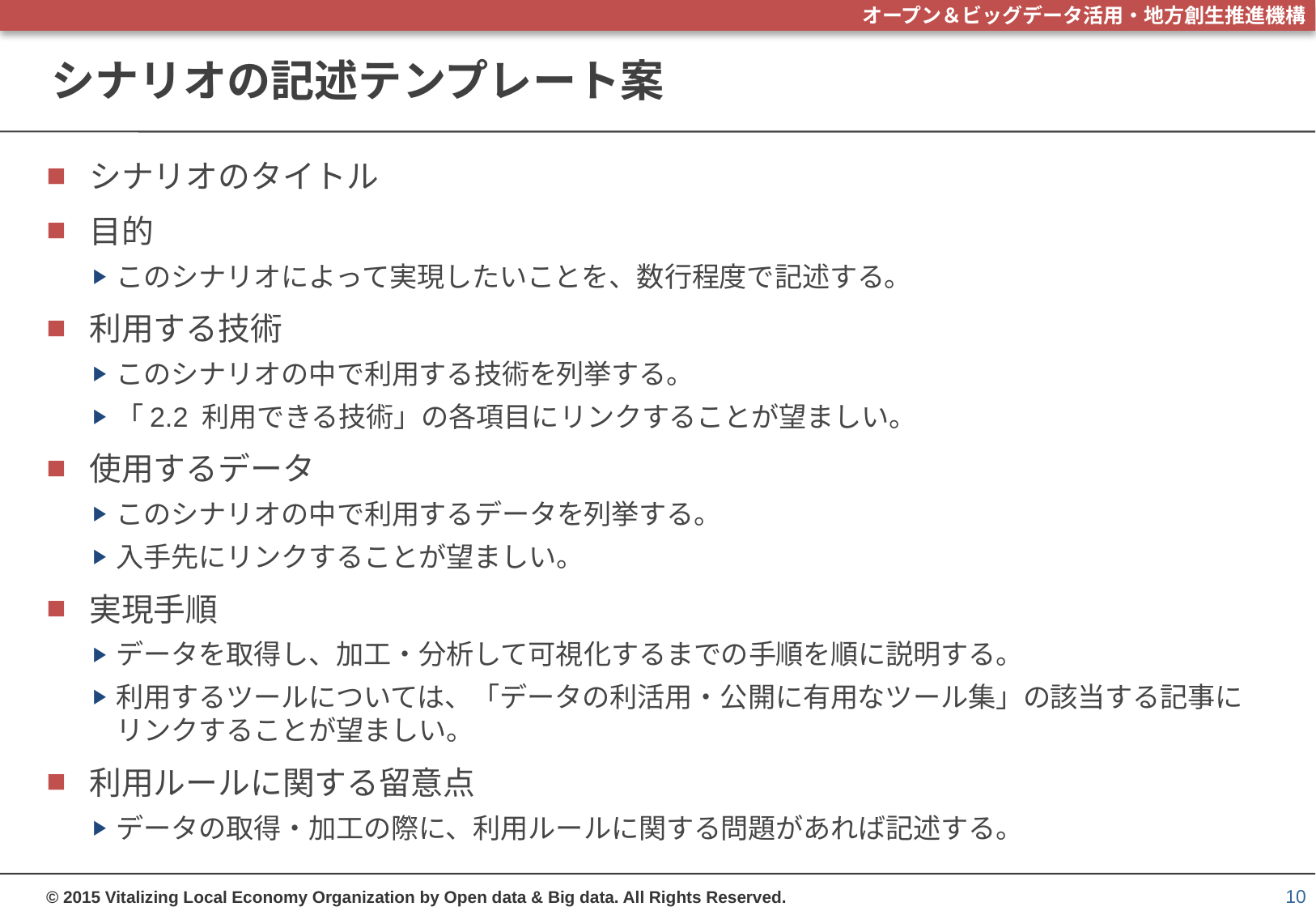

# シナリオの記述テンプレート案
シナリオのタイトル
目的
このシナリオによって実現したいことを、数行程度で記述する。
利用する技術
このシナリオの中で利用する技術を列挙する。
「2.2 利用できる技術」の各項目にリンクすることが望ましい。
使用するデータ
このシナリオの中で利用するデータを列挙する。
入手先にリンクすることが望ましい。
実現手順
データを取得し、加工・分析して可視化するまでの手順を順に説明する。
利用するツールについては、「データの利活用・公開に有用なツール集」の該当する記事にリンクすることが望ましい。
利用ルールに関する留意点
データの取得・加工の際に、利用ルールに関する問題があれば記述する。
10